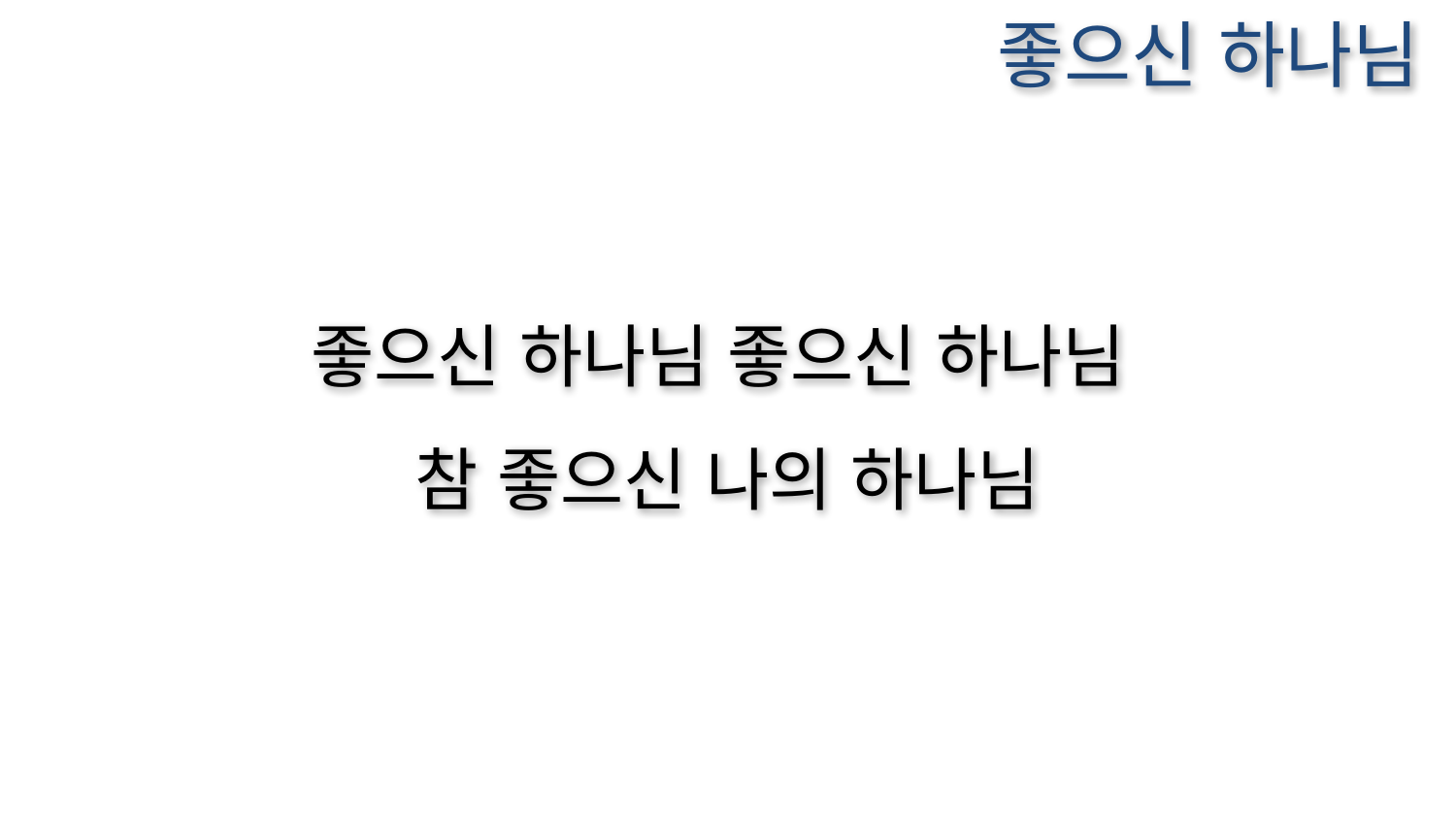

좋으신 하나님
좋으신 하나님 좋으신 하나님
참 좋으신 나의 하나님